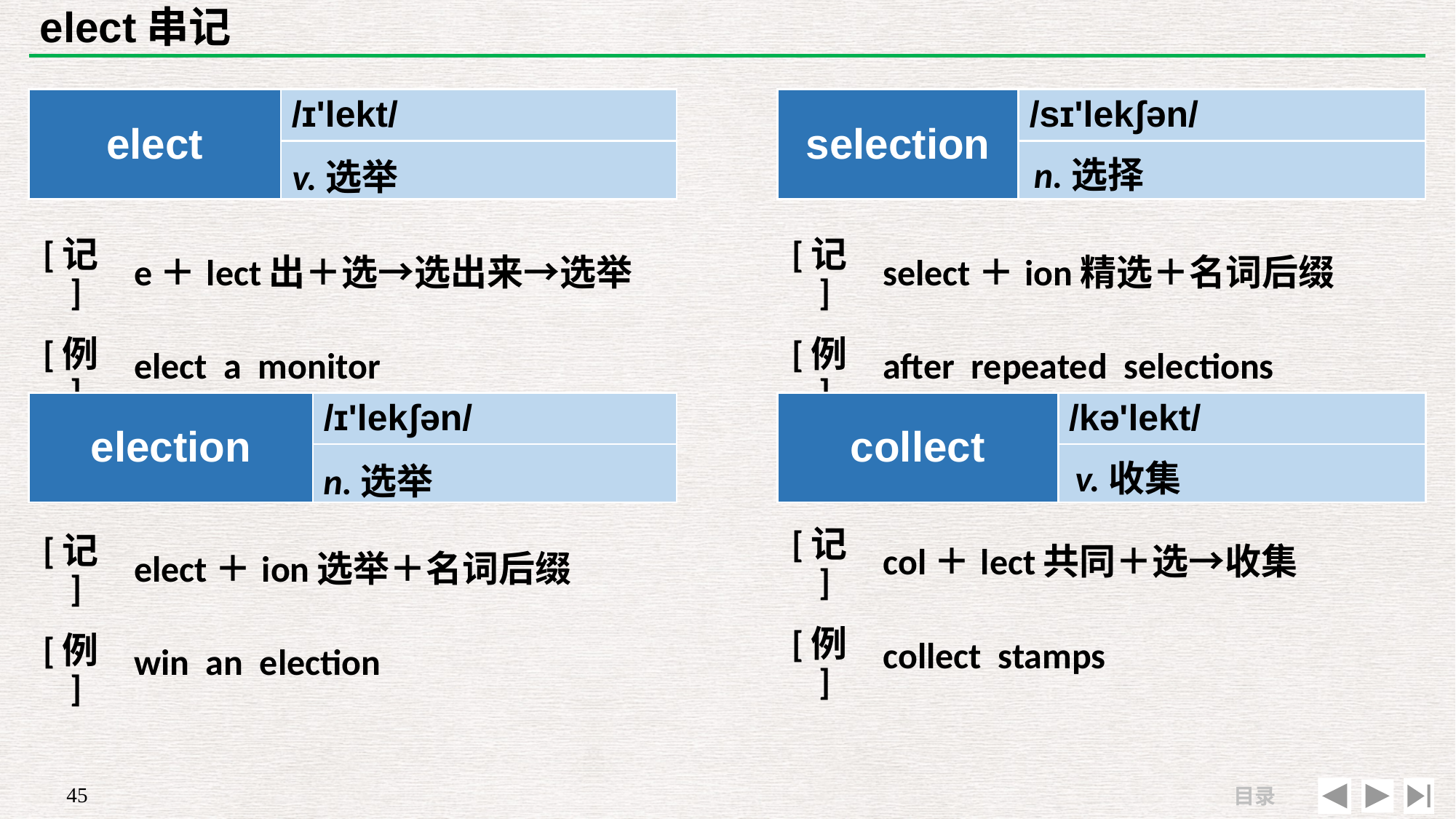

# elect串记

| elect | /ɪ'lekt/ |
| --- | --- |
|  |  |
| selection | /sɪ'lekʃən/ |
| --- | --- |
|  |  |
n.选择
v.选举
| [记] | e＋lect出＋选→选出来→选举 |
| --- | --- |
| [例] | elect a monitor |
| [记] | select＋ion精选＋名词后缀 |
| --- | --- |
| [例] | after repeated selections |
| election | /ɪ'lekʃən/ |
| --- | --- |
|  |  |
| collect | /kə'lekt/ |
| --- | --- |
|  |  |
v.收集
n.选举
| [记] | col＋lect共同＋选→收集 |
| --- | --- |
| [例] | collect stamps |
| [记] | elect＋ion选举＋名词后缀 |
| --- | --- |
| [例] | win an election |